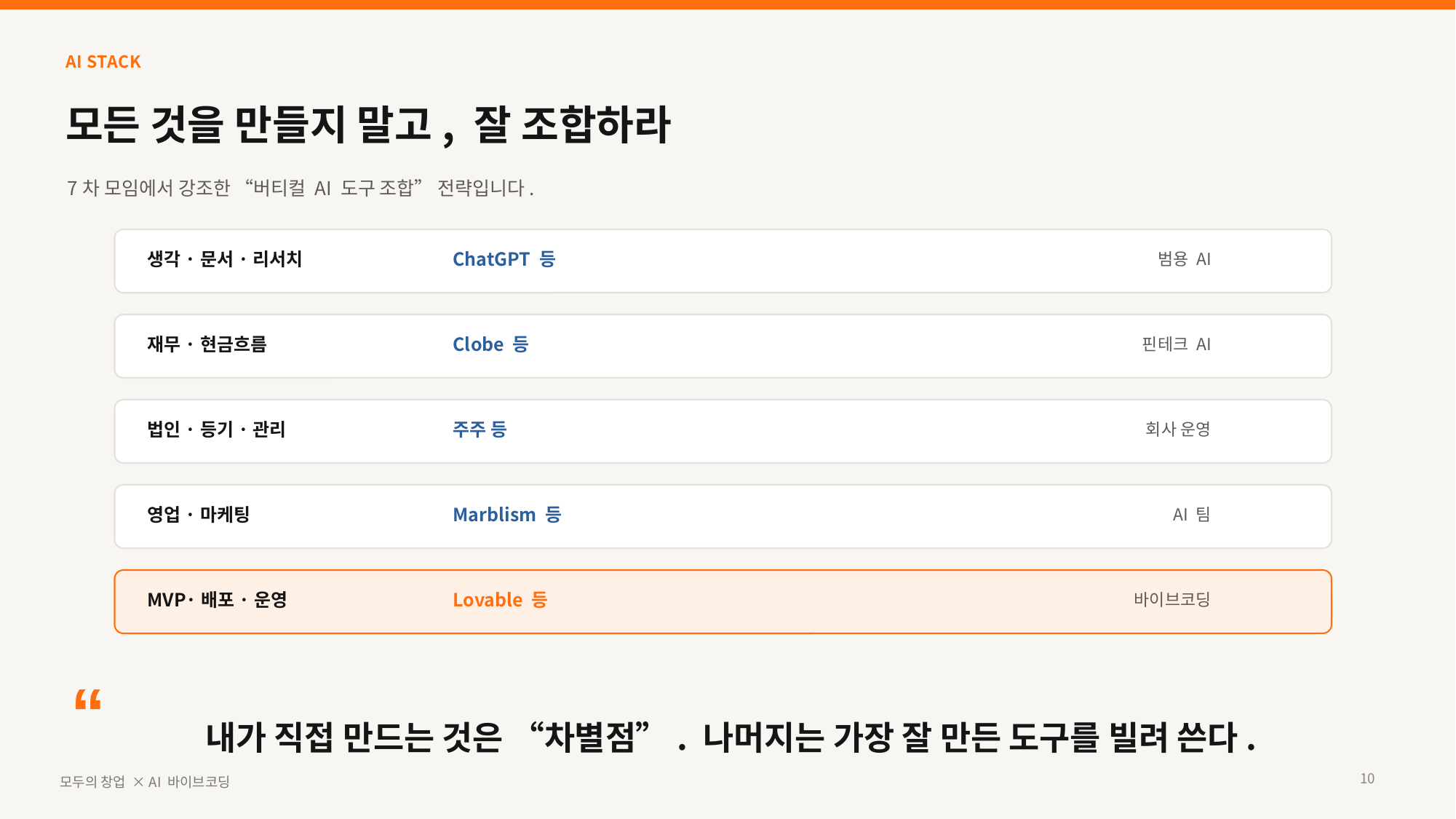

AI STACK
모든 것을 만들지 말고, 잘 조합하라
7차 모임에서 강조한 “버티컬 AI 도구 조합” 전략입니다.

생각·문서·리서치
ChatGPT 등
범용 AI

재무·현금흐름
Clobe 등
핀테크 AI

법인·등기·관리
주주 등
회사 운영

영업·마케팅
Marblism 등
AI 팀

MVP·배포·운영
Lovable 등
바이브코딩
“
내가 직접 만드는 것은 “차별점”. 나머지는 가장 잘 만든 도구를 빌려 쓴다.
10